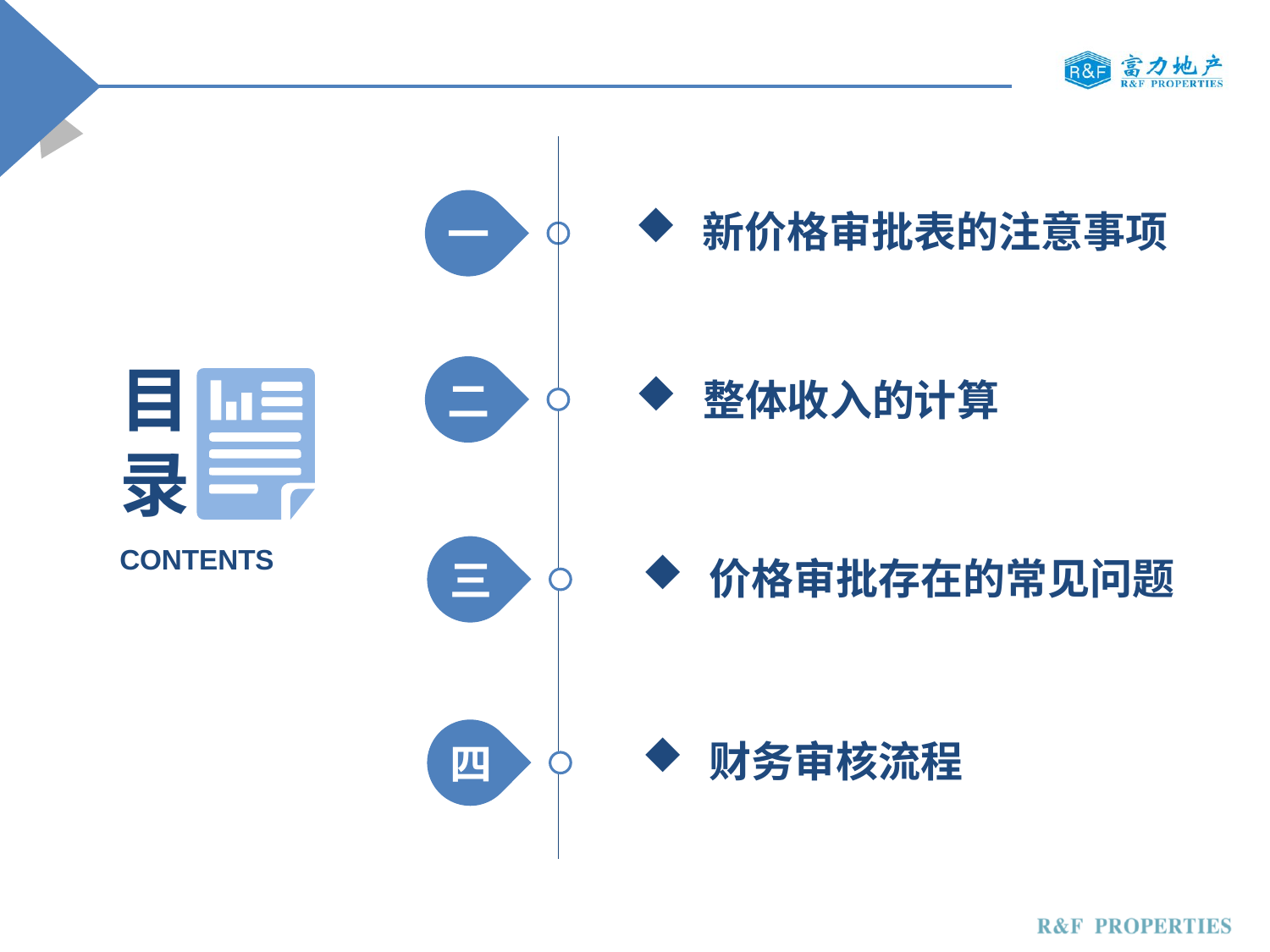

一

 新价格审批表的注意事项
目录

CONTENTS

二

 整体收入的计算

三

 价格审批存在的常见问题

四

 财务审核流程